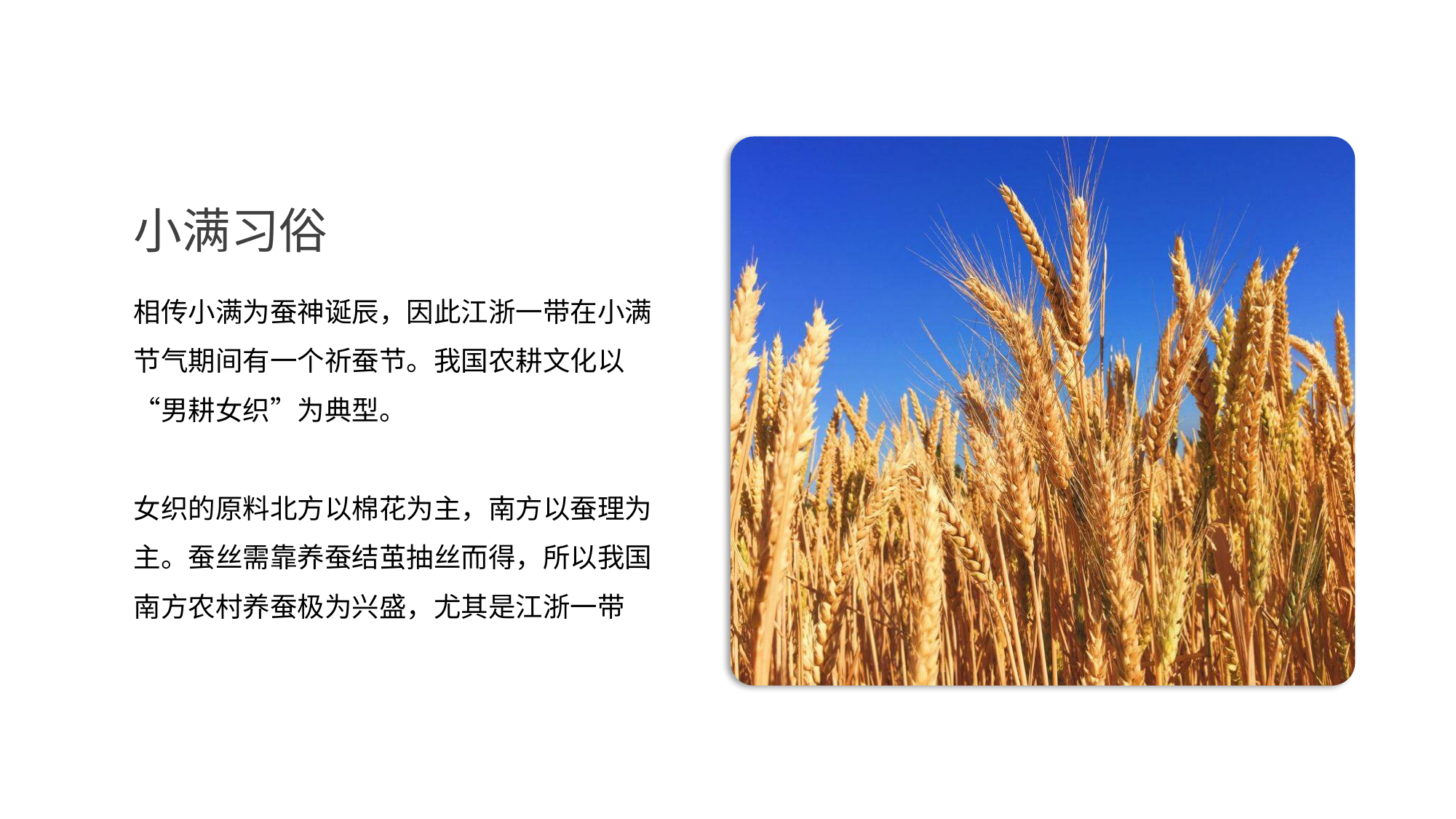

小满习俗
相传小满为蚕神诞辰，因此江浙一带在小满节气期间有一个祈蚕节。我国农耕文化以“男耕女织”为典型。

女织的原料北方以棉花为主，南方以蚕理为主。蚕丝需靠养蚕结茧抽丝而得，所以我国南方农村养蚕极为兴盛，尤其是江浙一带
节日PPT模板 http://www.ypppt.com/jieri/